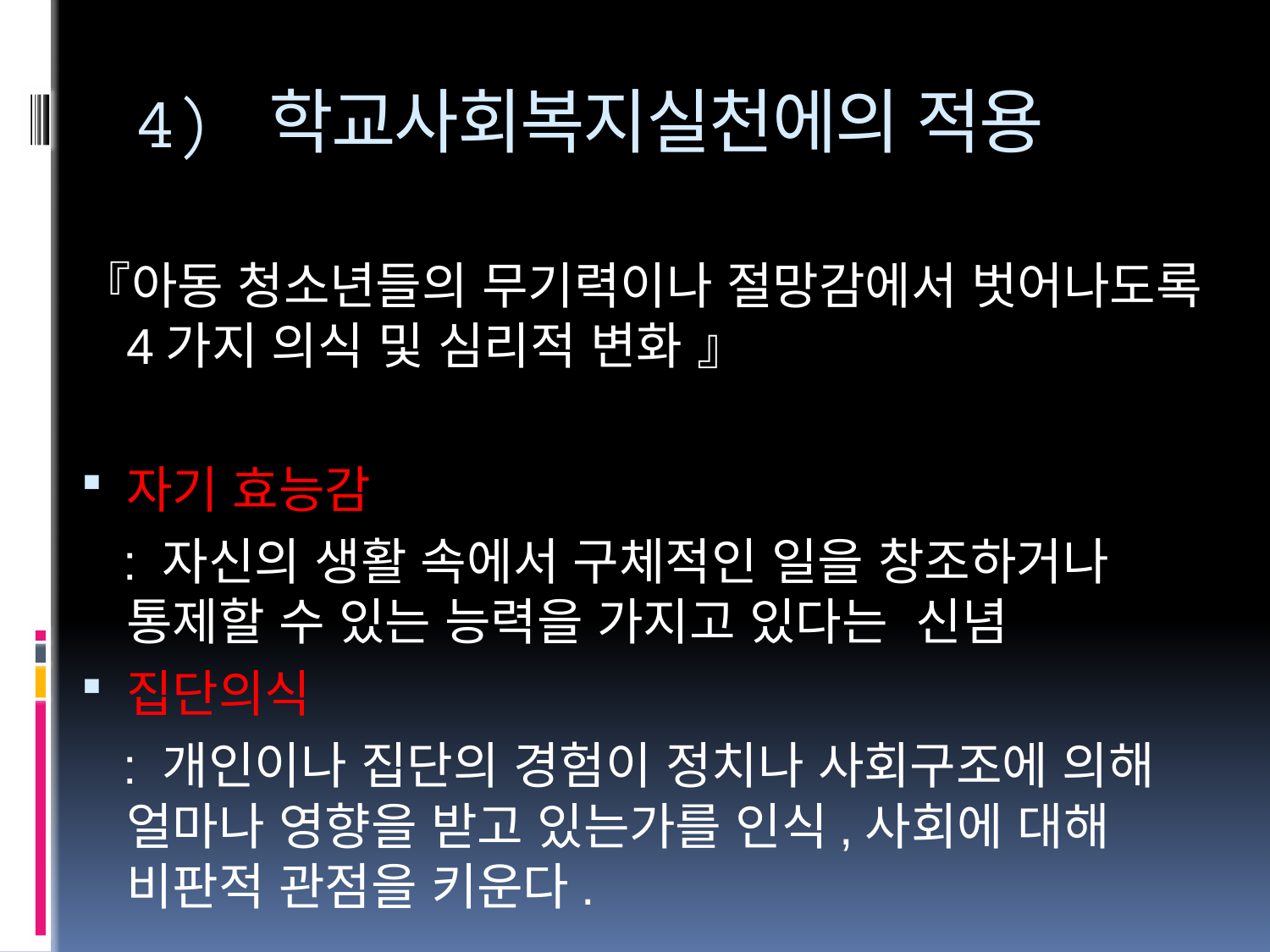

# 4) 학교사회복지실천에의 적용
『아동 청소년들의 무기력이나 절망감에서 벗어나도록  4가지 의식 및 심리적 변화 』

자기 효능감
   : 자신의 생활 속에서 구체적인 일을 창조하거나 통제할 수 있는 능력을 가지고 있다는  신념
집단의식
   : 개인이나 집단의 경험이 정치나 사회구조에 의해 얼마나 영향을 받고 있는가를 인식,사회에 대해 비판적 관점을 키운다.